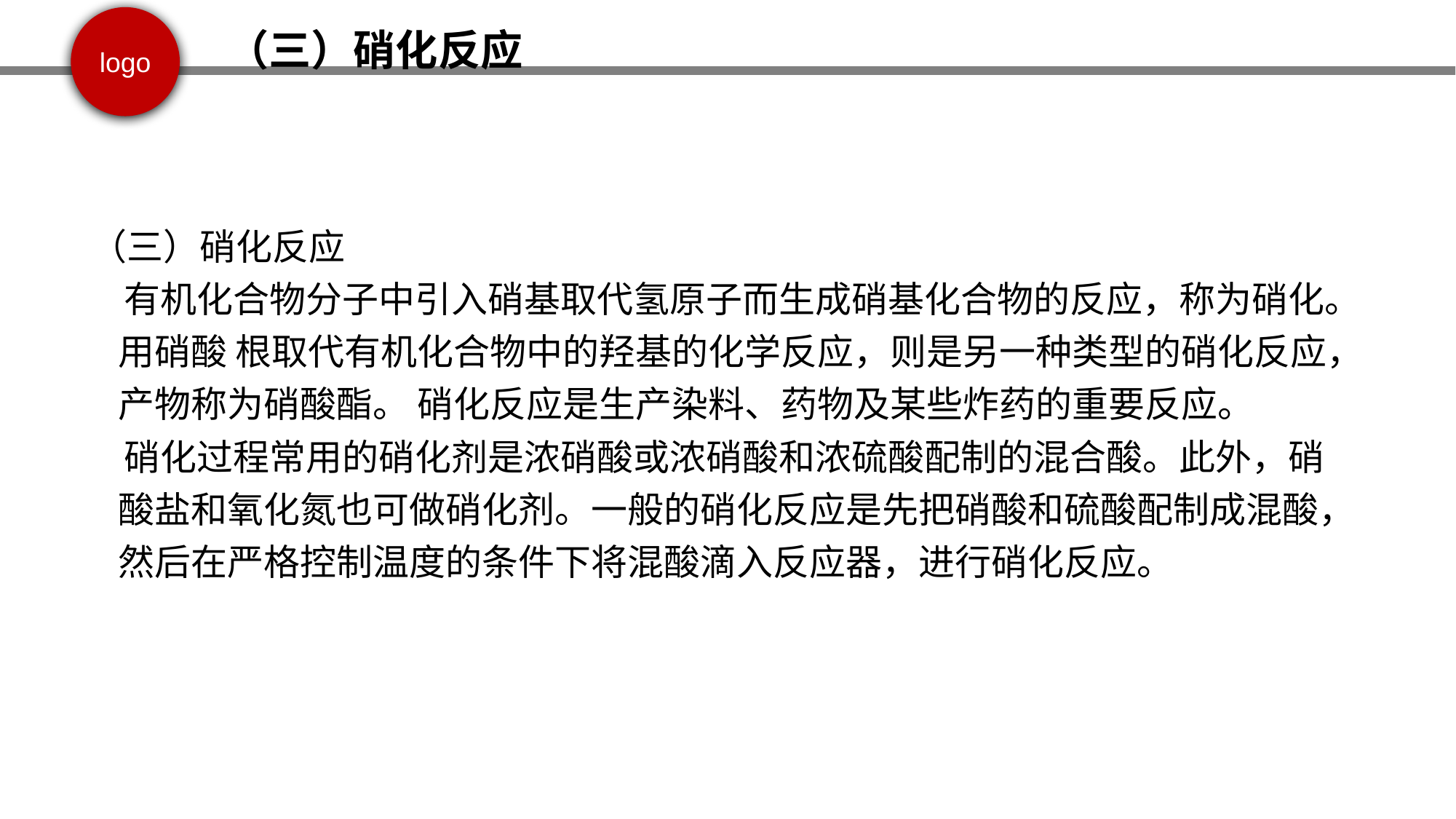

（三）硝化反应
（三）硝化反应
   有机化合物分子中引入硝基取代氢原子而生成硝基化合物的反应，称为硝化。用硝酸 根取代有机化合物中的羟基的化学反应，则是另一种类型的硝化反应，产物称为硝酸酯。 硝化反应是生产染料、药物及某些炸药的重要反应。
   硝化过程常用的硝化剂是浓硝酸或浓硝酸和浓硫酸配制的混合酸。此外，硝酸盐和氧化氮也可做硝化剂。一般的硝化反应是先把硝酸和硫酸配制成混酸，然后在严格控制温度的条件下将混酸滴入反应器，进行硝化反应。